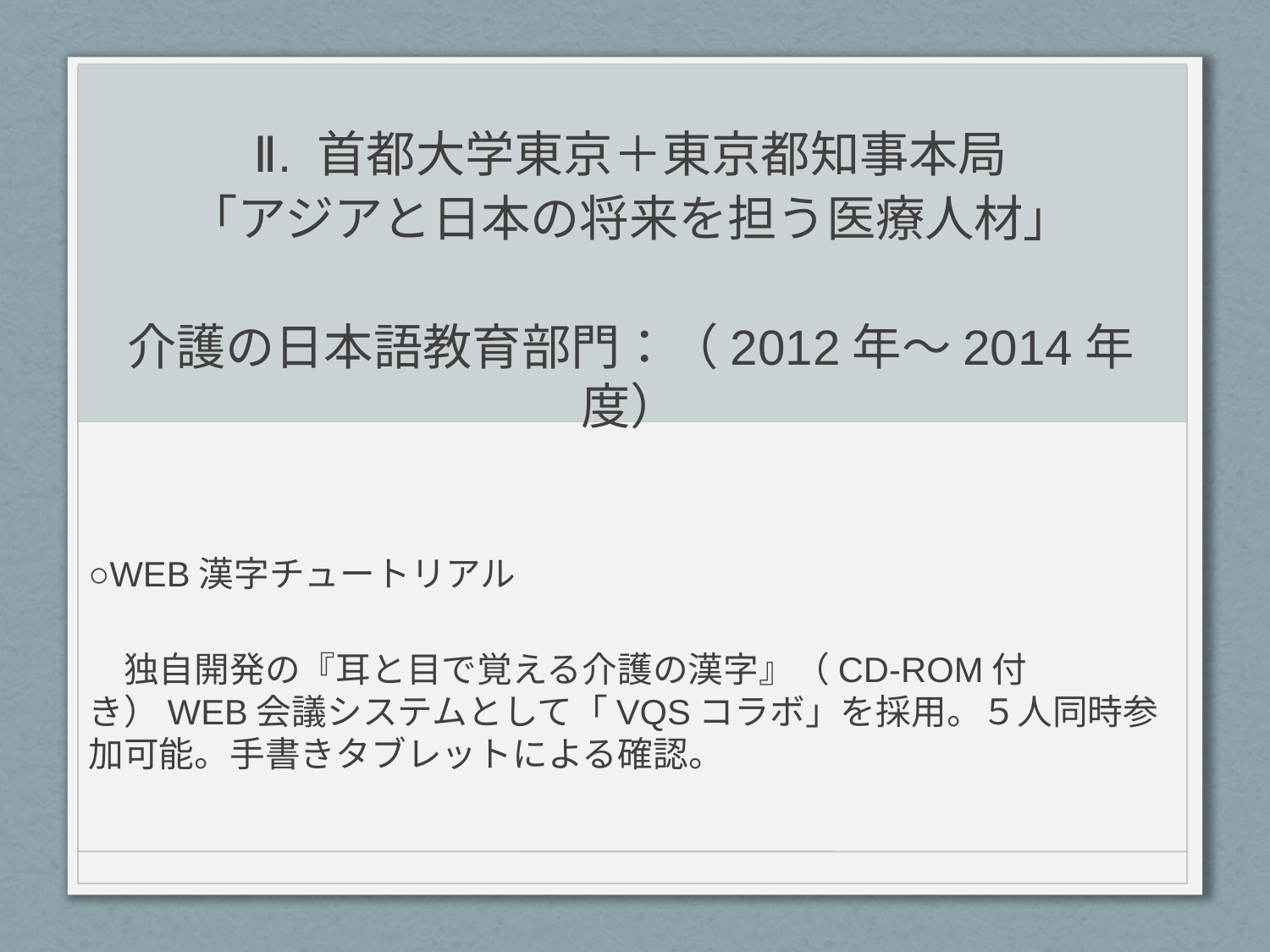

#
Ⅱ. 首都大学東京＋東京都知事本局
「アジアと日本の将来を担う医療人材」

介護の日本語教育部門：（2012年〜2014年度）

○WEB漢字チュートリアル

　独自開発の『耳と目で覚える介護の漢字』（CD-ROM付き）WEB会議システムとして「VQSコラボ」を採用。５人同時参加可能。手書きタブレットによる確認。